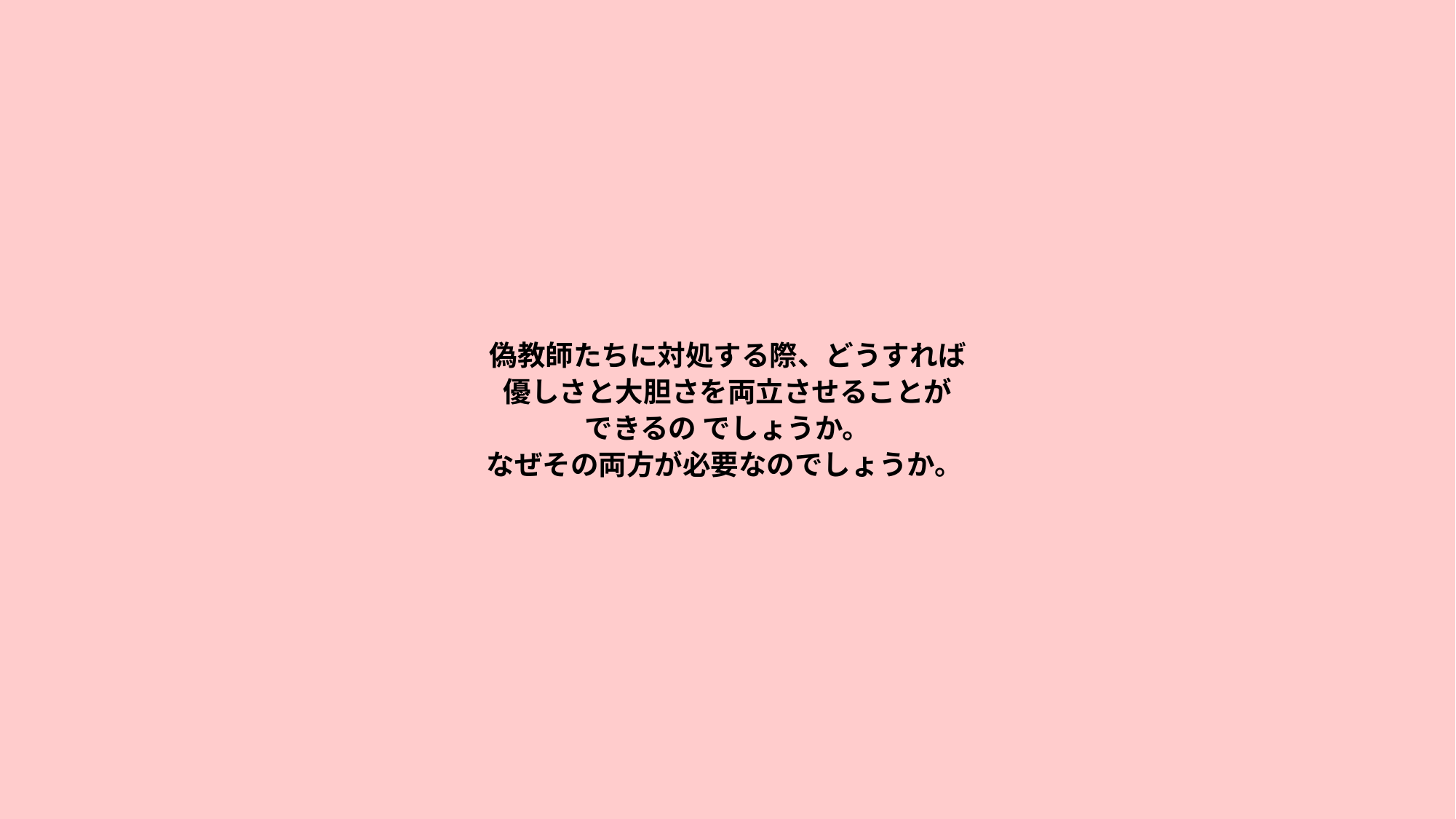

# 偽教師たちに対処する際、どうすれば 優しさと大胆さを両立させることが できるの でしょうか。 なぜその両方が必要なのでしょうか。